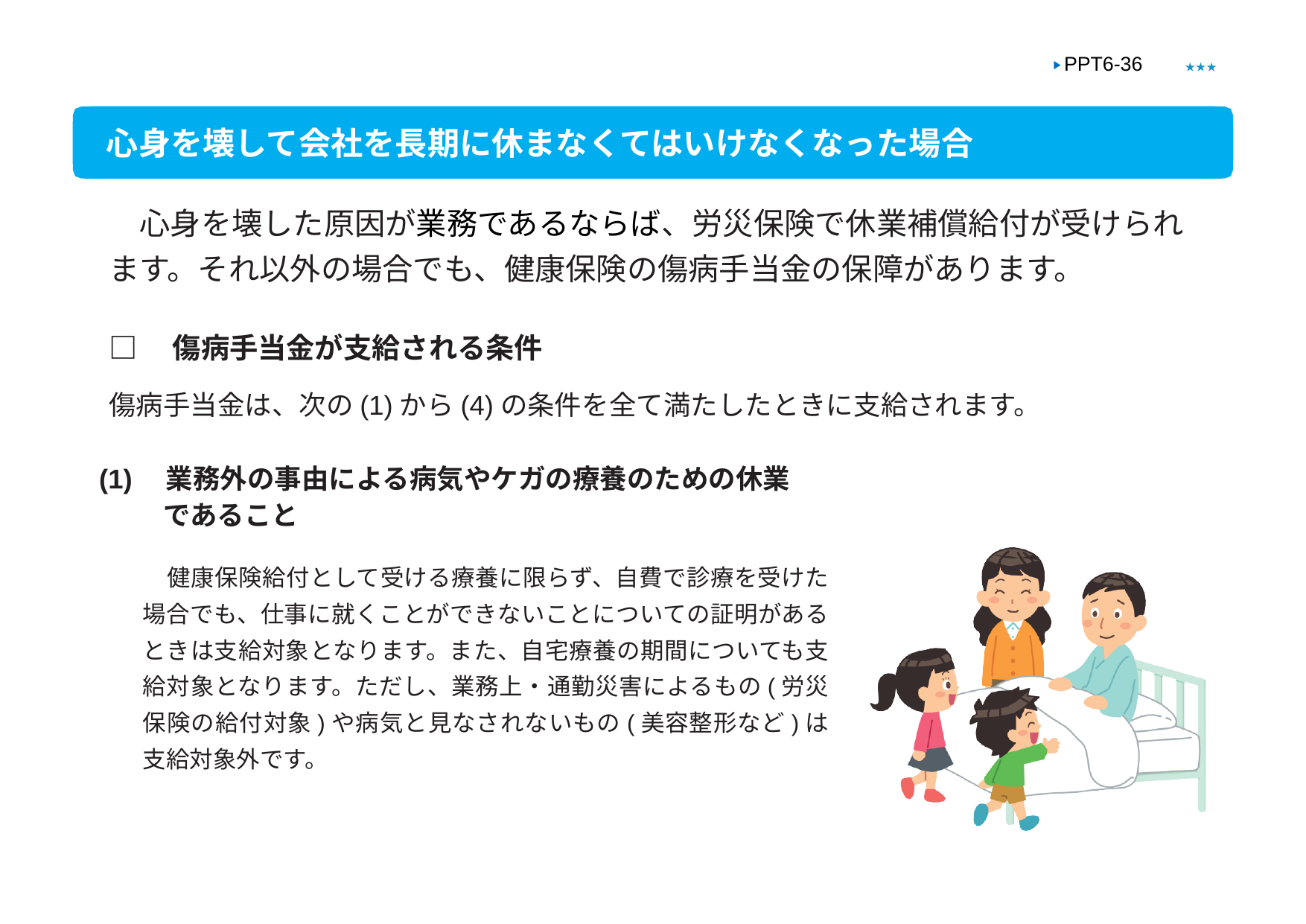

★★★
▶ PPT6-36

心身を壊して会社を長期に休まなくてはいけなくなった場合
　心身を壊した原因が業務であるならば、労災保険で休業補償給付が受けられます。それ以外の場合でも、健康保険の傷病手当金の保障があります。

□　傷病手当金が支給される条件
傷病手当金は、次の(1)から(4)の条件を全て満たしたときに支給されます。

(1)　業務外の事由による病気やケガの療養のための休業
　　であること
　健康保険給付として受ける療養に限らず、自費で診療を受けた 場合でも、仕事に就くことができないことについての証明があるときは支給対象となります。また、自宅療養の期間についても支給対象となります。ただし、業務上・通勤災害によるもの(労災保険の給付対象)や病気と見なされないもの(美容整形など)は支給対象外です。